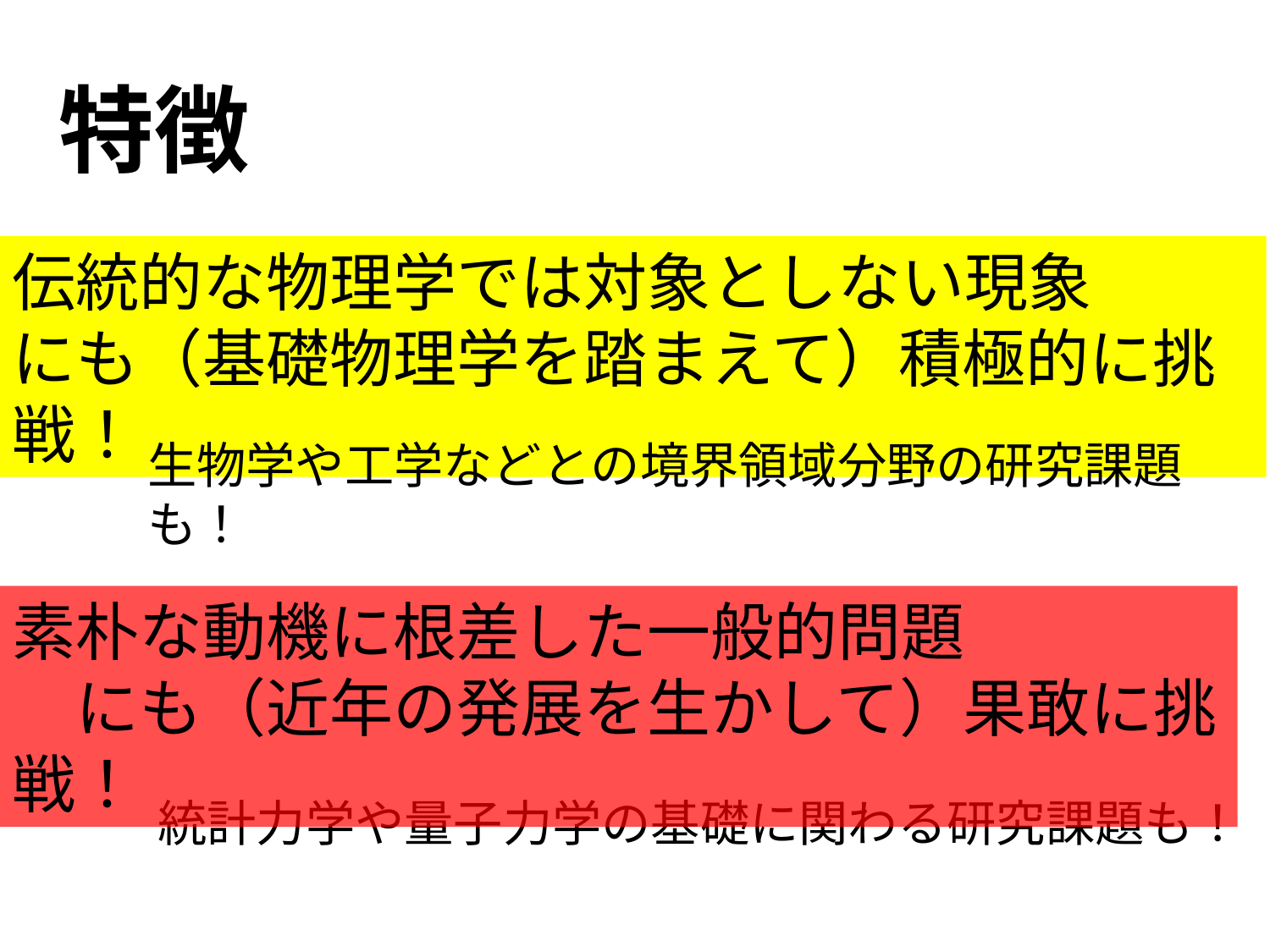

特徴
伝統的な物理学では対象としない現象
にも（基礎物理学を踏まえて）積極的に挑戦！
生物学や工学などとの境界領域分野の研究課題も！
素朴な動機に根差した一般的問題
　にも（近年の発展を生かして）果敢に挑戦！
統計力学や量子力学の基礎に関わる研究課題も！